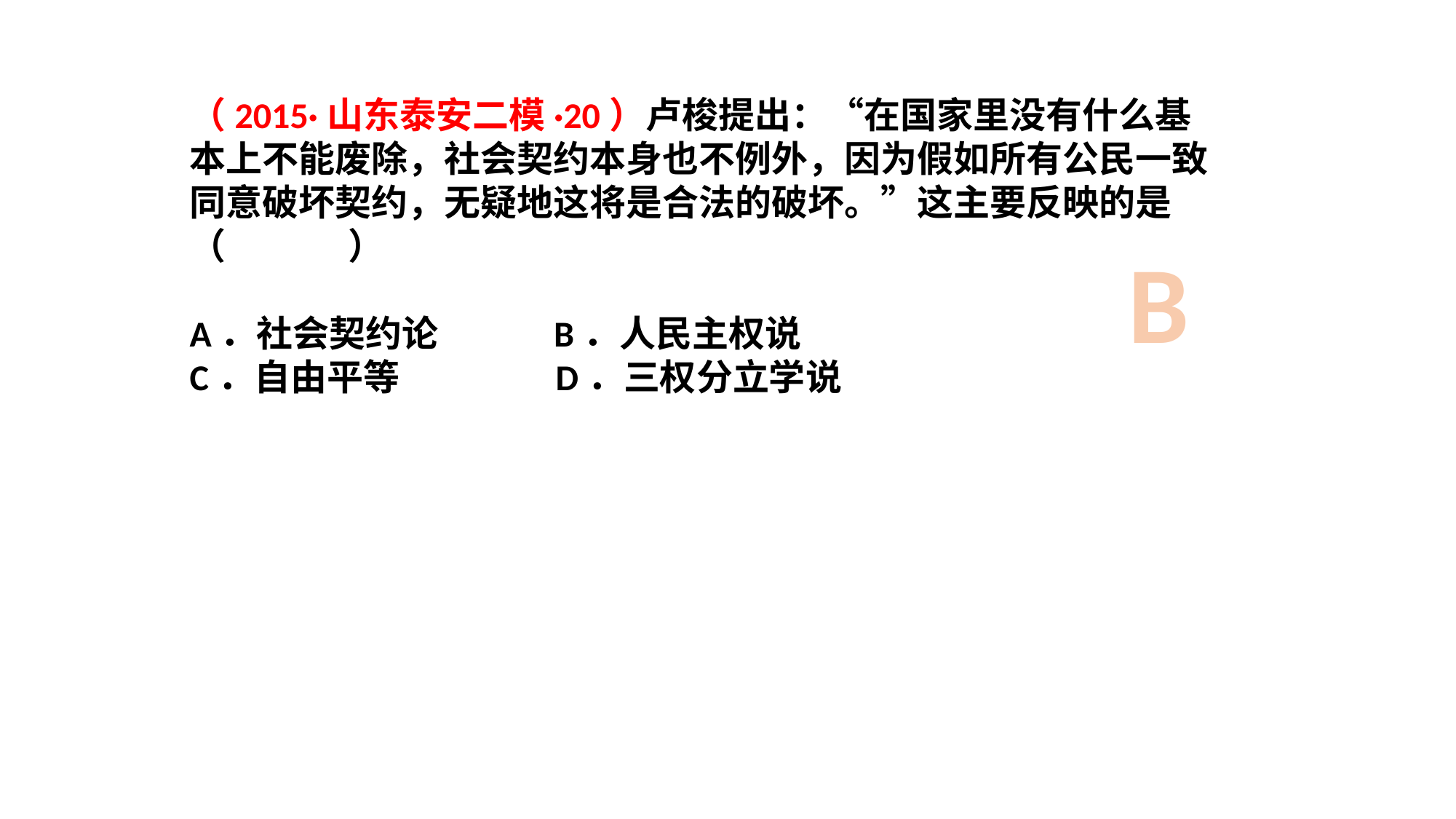

（2015·山东泰安二模·20）卢梭提出：“在国家里没有什么基本上不能废除，社会契约本身也不例外，因为假如所有公民一致同意破坏契约，无疑地这将是合法的破坏。”这主要反映的是（　　      ）

A．社会契约论             B．人民主权说
C．自由平等                  D．三权分立学说

B